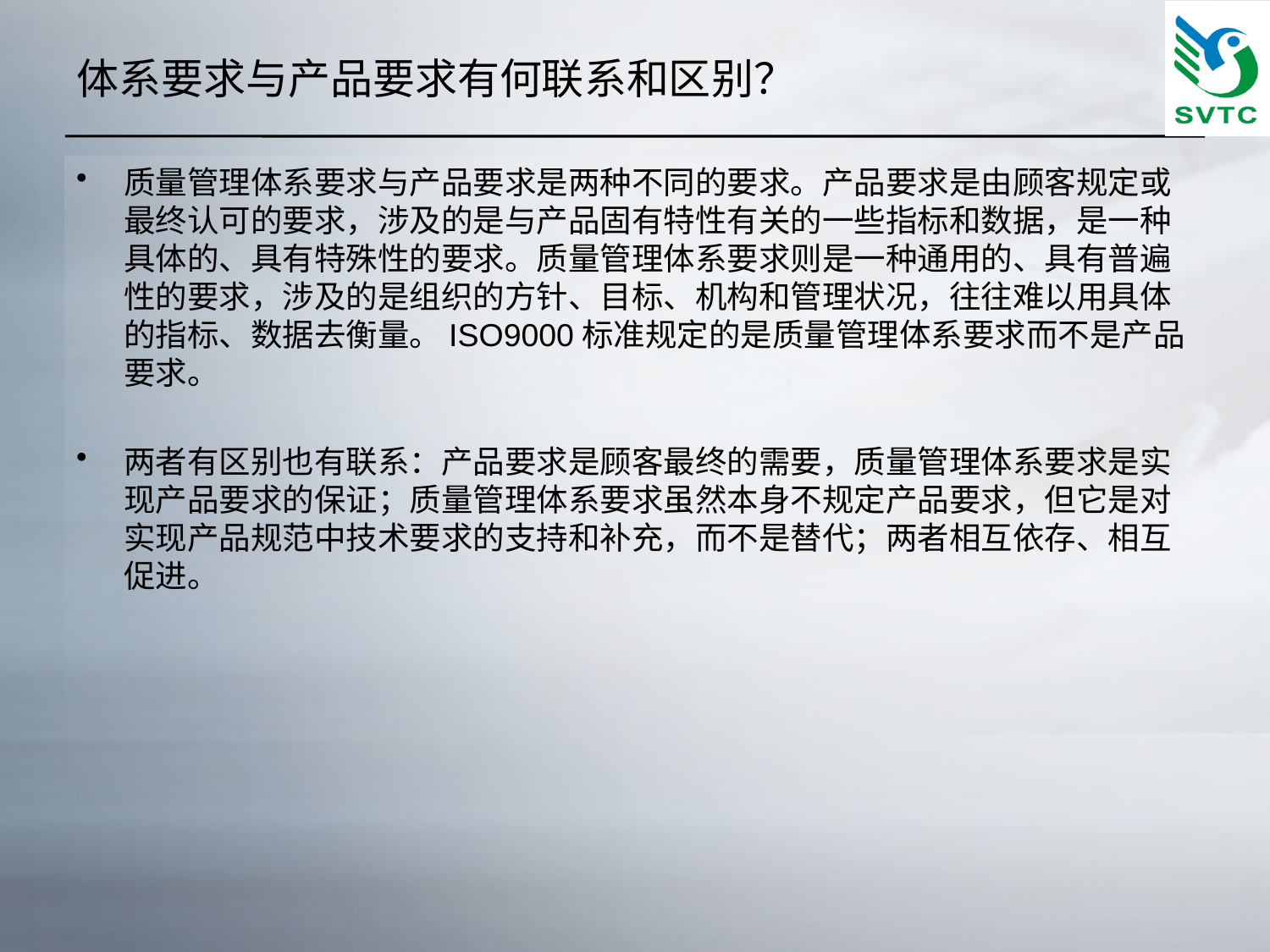

# 体系要求与产品要求有何联系和区别？
质量管理体系要求与产品要求是两种不同的要求。产品要求是由顾客规定或最终认可的要求，涉及的是与产品固有特性有关的一些指标和数据，是一种具体的、具有特殊性的要求。质量管理体系要求则是一种通用的、具有普遍性的要求，涉及的是组织的方针、目标、机构和管理状况，往往难以用具体的指标、数据去衡量。ISO9000标准规定的是质量管理体系要求而不是产品要求。

两者有区别也有联系：产品要求是顾客最终的需要，质量管理体系要求是实现产品要求的保证；质量管理体系要求虽然本身不规定产品要求，但它是对实现产品规范中技术要求的支持和补充，而不是替代；两者相互依存、相互促进。